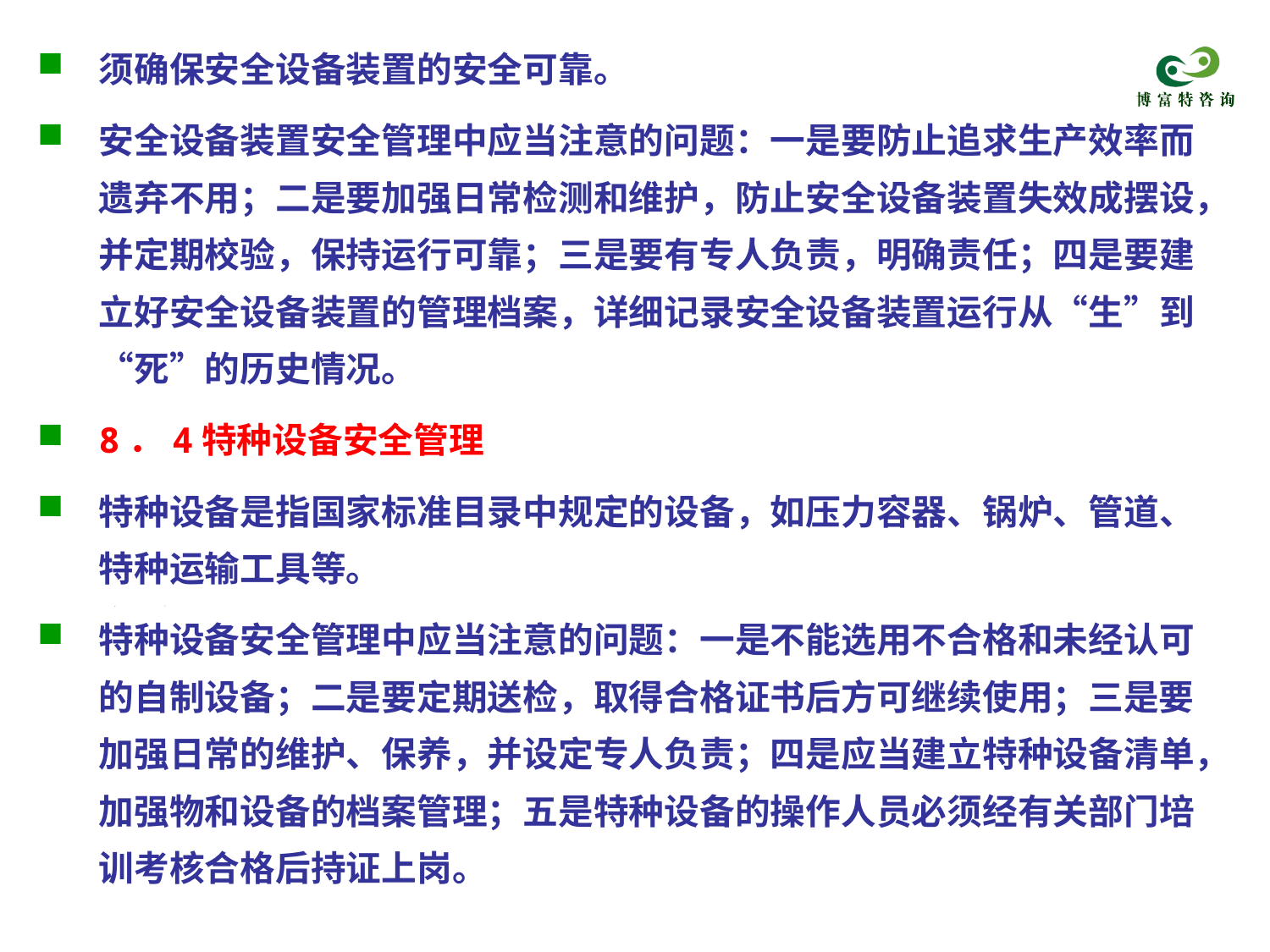

须确保安全设备装置的安全可靠。
安全设备装置安全管理中应当注意的问题：一是要防止追求生产效率而遗弃不用；二是要加强日常检测和维护，防止安全设备装置失效成摆设，并定期校验，保持运行可靠；三是要有专人负责，明确责任；四是要建立好安全设备装置的管理档案，详细记录安全设备装置运行从“生”到“死”的历史情况。
8．4特种设备安全管理
特种设备是指国家标准目录中规定的设备，如压力容器、锅炉、管道、特种运输工具等。
特种设备安全管理中应当注意的问题：一是不能选用不合格和未经认可的自制设备；二是要定期送检，取得合格证书后方可继续使用；三是要加强日常的维护、保养，并设定专人负责；四是应当建立特种设备清单，加强物和设备的档案管理；五是特种设备的操作人员必须经有关部门培训考核合格后持证上岗。